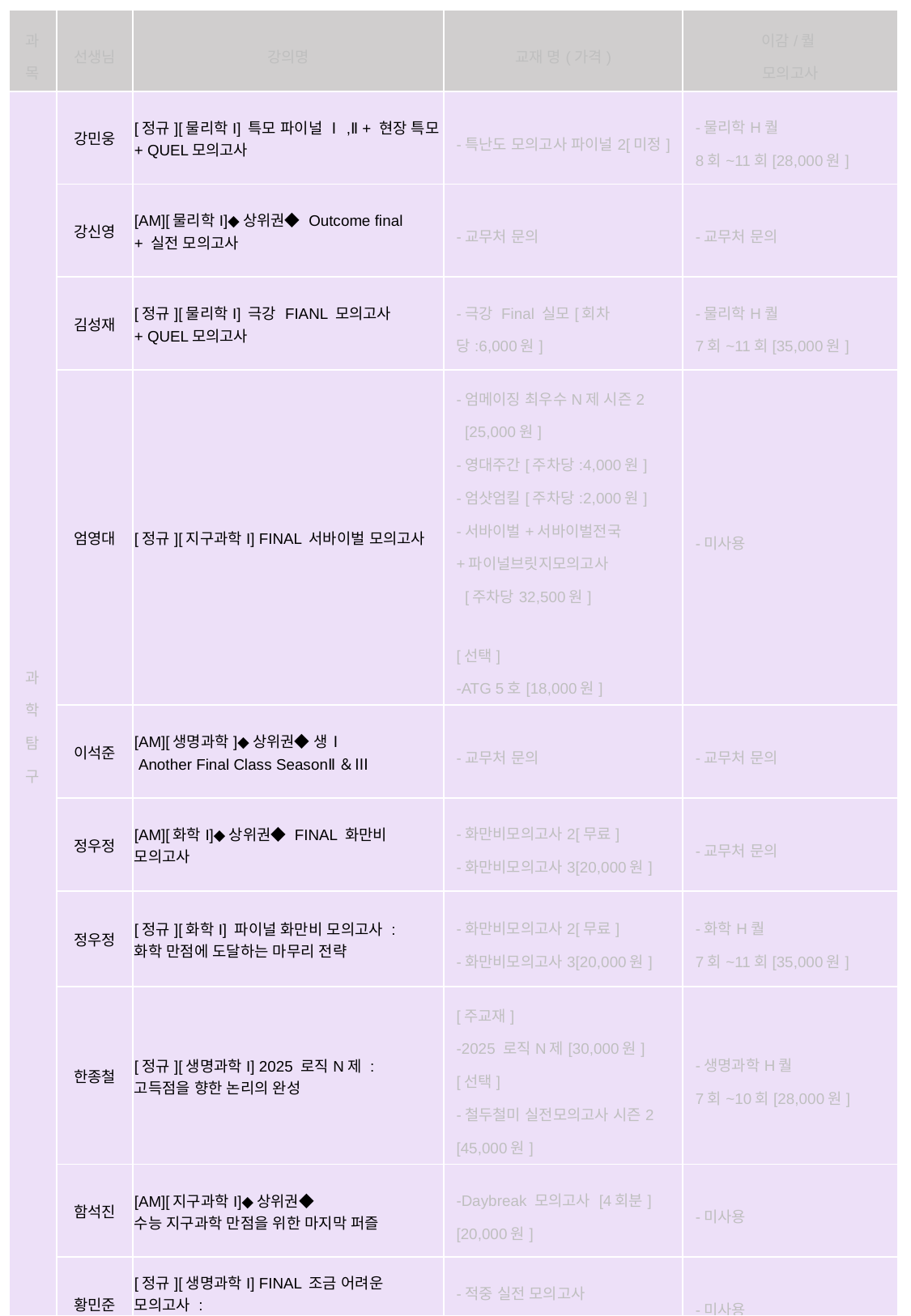

| 과 목 | 선생님 | 강의명 | 교재 명(가격) | 이감/퀄 모의고사 |
| --- | --- | --- | --- | --- |
| 과 학 탐 구 | 강민웅 | [정규][물리학I] 특모 파이널 Ⅰ,Ⅱ + 현장 특모 + QUEL모의고사 | -특난도 모의고사 파이널2[미정] | -물리학H퀄 8회~11회[28,000원] |
|  | 강신영 | [AM][물리학I]◆상위권◆ Outcome final + 실전 모의고사 | -교무처 문의 | -교무처 문의 |
|  | 김성재 | [정규][물리학I] 극강 FIANL 모의고사 + QUEL모의고사 | -극강 Final 실모[회차당:6,000원] | -물리학H퀄 7회~11회[35,000원] |
|  | 엄영대 | [정규][지구과학I] FINAL 서바이벌 모의고사 | -엄메이징 최우수N제 시즌2 [25,000원] -영대주간[주차당:4,000원] -엄샷엄킬[주차당:2,000원] -서바이벌+서바이벌전국 +파이널브릿지모의고사 [주차당32,500원] [선택] -ATG 5호[18,000원] | -미사용 |
|  | 이석준 | [AM][생명과학]◆상위권◆ 생Ⅰ Another Final Class SeasonⅡ＆Ⅲ | -교무처 문의 | -교무처 문의 |
|  | 정우정 | [AM][화학I]◆상위권◆ FINAL 화만비 모의고사 | -화만비모의고사2[무료] -화만비모의고사3[20,000원] | -교무처 문의 |
|  | 정우정 | [정규][화학I] 파이널 화만비 모의고사 : 화학 만점에 도달하는 마무리 전략 | -화만비모의고사2[무료] -화만비모의고사3[20,000원] | -화학H퀄 7회~11회[35,000원] |
|  | 한종철 | [정규][생명과학I] 2025 로직N제 : 고득점을 향한 논리의 완성 | [주교재] -2025 로직N제[30,000원] [선택] -철두철미 실전모의고사 시즌2 [45,000원] | -생명과학H퀄 7회~10회[28,000원] |
|  | 함석진 | [AM][지구과학I]◆상위권◆ 수능 지구과학 만점을 위한 마지막 퍼즐 | -Daybreak 모의고사 [4회분] [20,000원] | -미사용 |
|  | 황민준 | [정규][생명과학I] FINAL 조금 어려운 모의고사 : 모든 약점 공략 | -적중 실전 모의고사 [주차당:9,000원] | -미사용 |